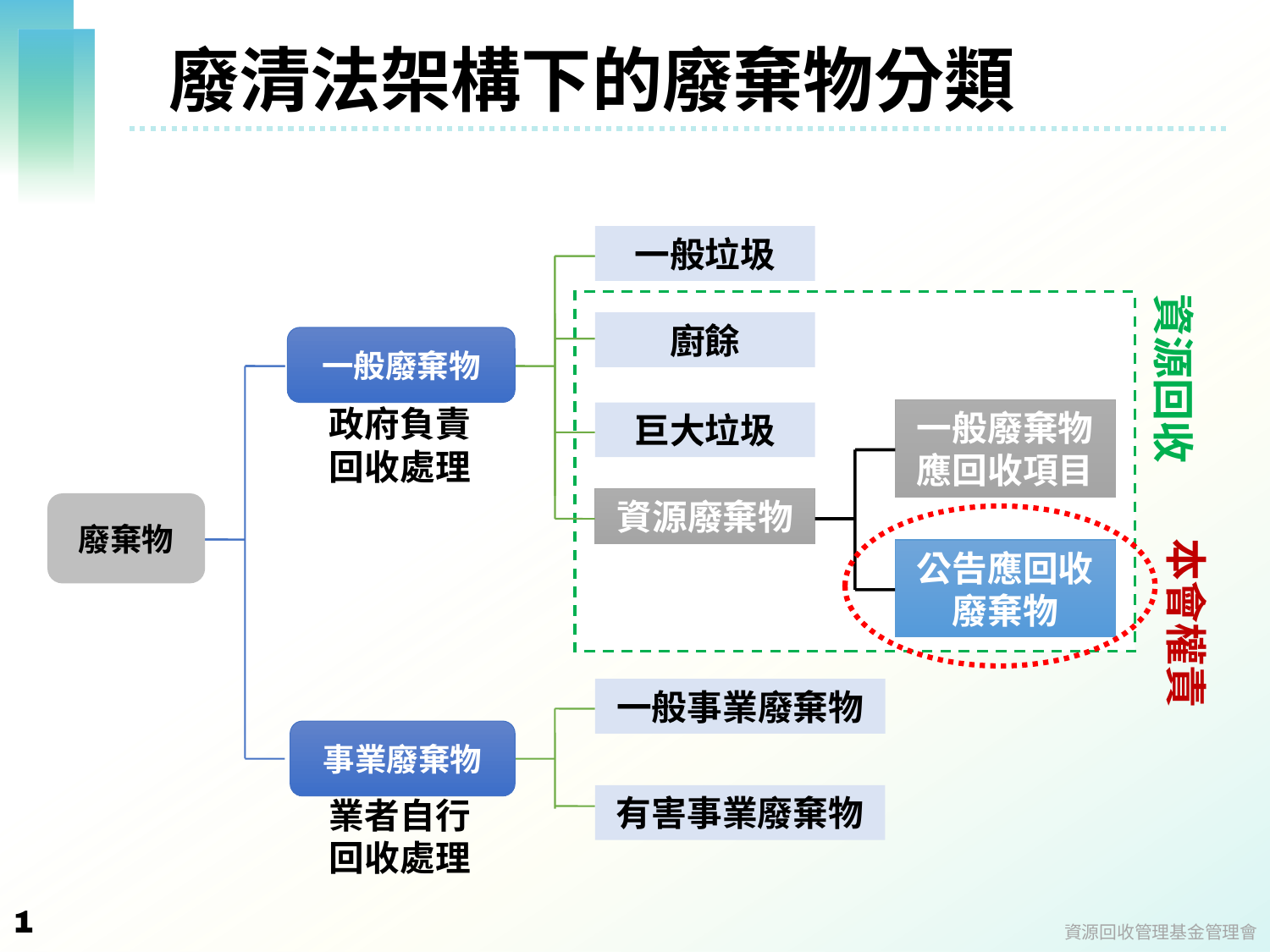

# 廢清法架構下的廢棄物分類
一般垃圾

資源回收

廚餘
一般廢棄物

政府負責回收處理
一般廢棄物應回收項目
巨大垃圾

資源廢棄物
廢棄物

本會權責

公告應回收廢棄物

一般事業廢棄物

事業廢棄物

有害事業廢棄物
業者自行回收處理

1